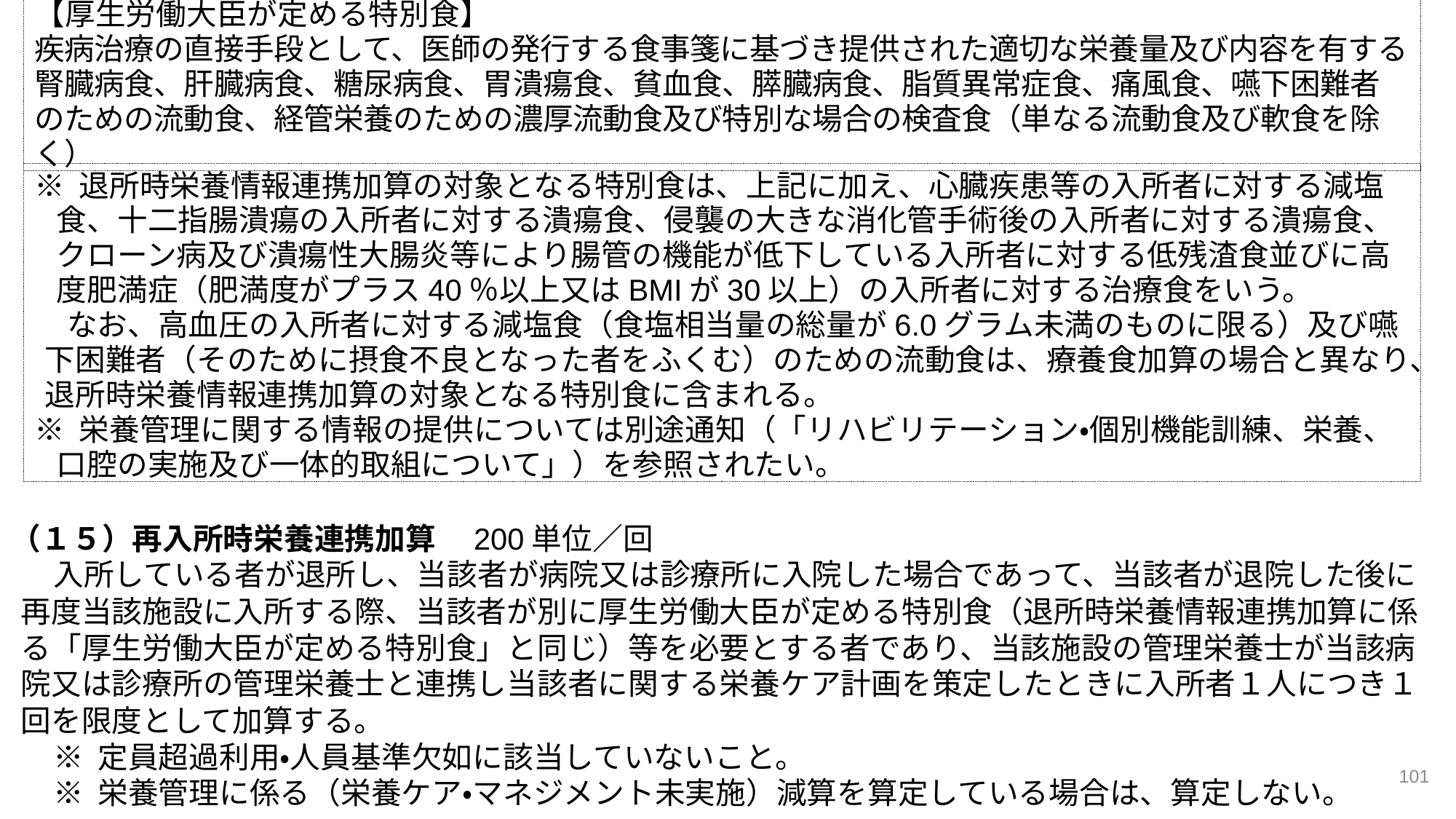

【厚生労働大臣が定める特別食】
疾病治療の直接手段として、医師の発行する食事箋に基づき提供された適切な栄養量及び内容を有する腎臓病食、肝臓病食、糖尿病食、胃潰瘍食、貧血食、膵臓病食、脂質異常症食、痛風食、嚥下困難者のための流動食、経管栄養のための濃厚流動食及び特別な場合の検査食（単なる流動食及び軟食を除く）
※ 退所時栄養情報連携加算の対象となる特別食は、上記に加え、心臓疾患等の入所者に対する減塩食、十二指腸潰瘍の入所者に対する潰瘍食、侵襲の大きな消化管手術後の入所者に対する潰瘍食、クローン病及び潰瘍性大腸炎等により腸管の機能が低下している入所者に対する低残渣食並びに高度肥満症（肥満度がプラス40％以上又はBMIが30以上）の入所者に対する治療食をいう。
なお、高血圧の入所者に対する減塩食（食塩相当量の総量が6.0グラム未満のものに限る）及び嚥下困難者（そのために摂食不良となった者をふくむ）のための流動食は、療養食加算の場合と異なり、退所時栄養情報連携加算の対象となる特別食に含まれる。
※ 栄養管理に関する情報の提供については別途通知（「リハビリテーション・個別機能訓練、栄養、口腔の実施及び一体的取組について」）を参照されたい。
（１５）再入所時栄養連携加算　200単位／回
入所している者が退所し、当該者が病院又は診療所に入院した場合であって、当該者が退院した後に再度当該施設に入所する際、当該者が別に厚生労働大臣が定める特別食（退所時栄養情報連携加算に係る「厚生労働大臣が定める特別食」と同じ）等を必要とする者であり、当該施設の管理栄養士が当該病院又は診療所の管理栄養士と連携し当該者に関する栄養ケア計画を策定したときに入所者１人につき１回を限度として加算する。
※ 定員超過利用・人員基準欠如に該当していないこと。
※ 栄養管理に係る（栄養ケア・マネジメント未実施）減算を算定している場合は、算定しない。
101